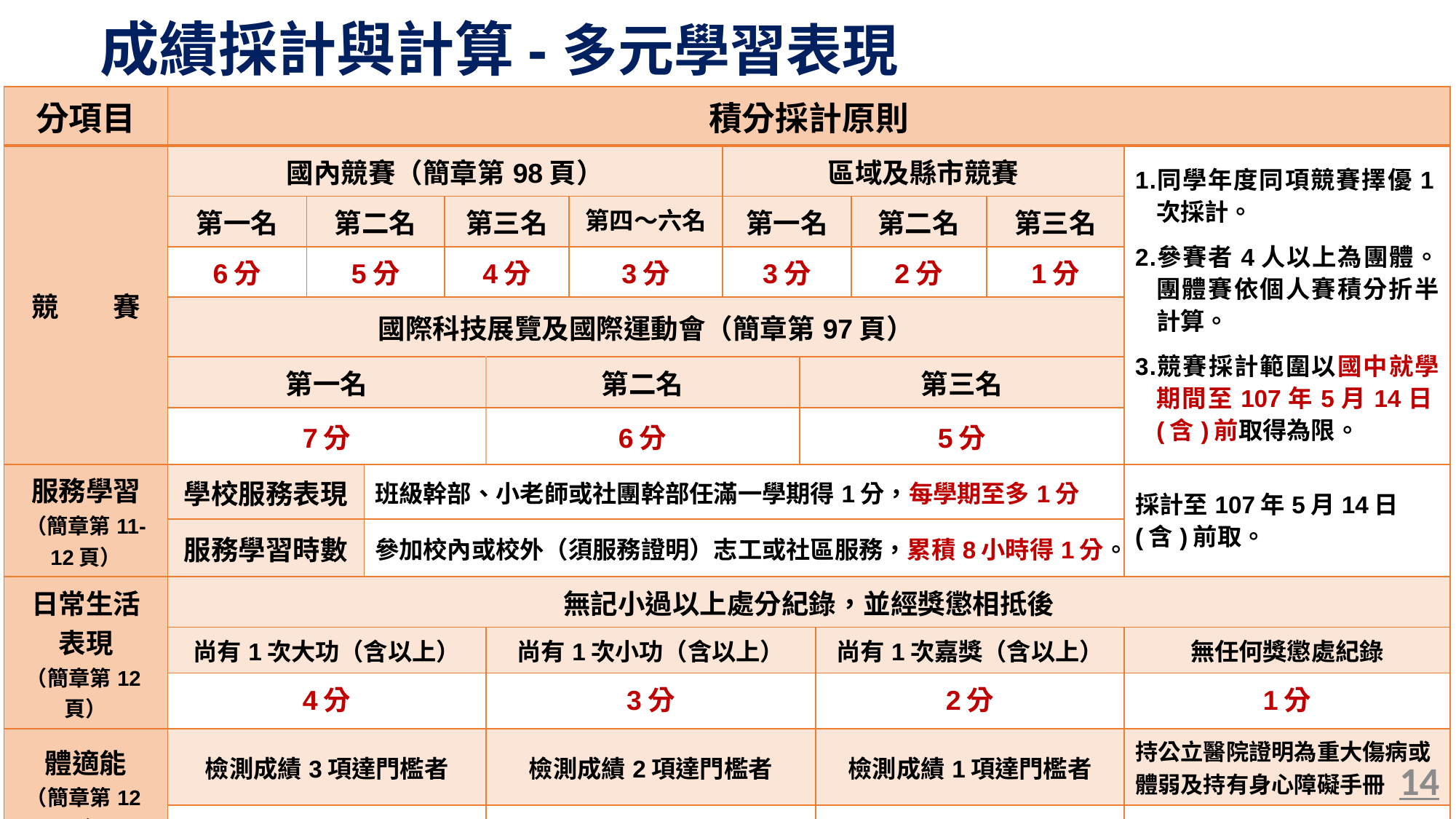

成績採計與計算-多元學習表現
| 分項目 | 積分採計原則 |  |  |  |  |  |  |  |  |  |  |  |
| --- | --- | --- | --- | --- | --- | --- | --- | --- | --- | --- | --- | --- |
| 競　　賽 | 國內競賽（簡章第98頁） |  |  |  |  |  | 區域及縣市競賽 |  |  |  |  | 同學年度同項競賽擇優1次採計。 參賽者4人以上為團體。團體賽依個人賽積分折半計算。 競賽採計範圍以國中就學期間至107年5月14日(含)前取得為限。 |
|  | 第一名 | 第二名 |  | 第三名 |  | 第四～六名 | 第一名 |  |  | 第二名 | 第三名 |  |
|  | 6分 | 5分 |  | 4分 |  | 3分 | 3分 |  |  | 2分 | 1分 |  |
|  | 國際科技展覽及國際運動會（簡章第97頁） |  |  |  |  |  |  |  |  |  |  |  |
|  | 第一名 |  |  |  | 第二名 |  |  | 第三名 |  |  |  |  |
|  | 7分 |  |  |  | 6分 |  |  | 5分 |  |  |  |  |
| 服務學習 （簡章第11-12頁） | 學校服務表現 |  | 班級幹部、小老師或社團幹部任滿一學期得1分，每學期至多1分 |  |  |  |  |  |  |  |  | 採計至107年5月14日(含)前取。 |
|  | 服務學習時數 |  | 參加校內或校外（須服務證明）志工或社區服務，累積8小時得1分。 |  |  |  |  |  |  |  |  |  |
| 日常生活 表現 （簡章第12頁） | 無記小過以上處分紀錄，並經獎懲相抵後 |  |  |  |  |  |  |  |  |  |  |  |
|  | 尚有1次大功（含以上） |  |  |  | 尚有1次小功（含以上） |  |  |  | 尚有1次嘉獎（含以上） |  |  | 無任何獎懲處紀錄 |
|  | 4分 |  |  |  | 3分 |  |  |  | 2分 |  |  | 1分 |
| 體適能 （簡章第12頁） | 檢測成績3項達門檻者 |  |  |  | 檢測成績2項達門檻者 |  |  |  | 檢測成績1項達門檻者 |  |  | 持公立醫院證明為重大傷病或體弱及持有身心障礙手冊 |
|  | 6分 |  |  |  | 4分 |  |  |  | 2分 |  |  | 6分 |
14